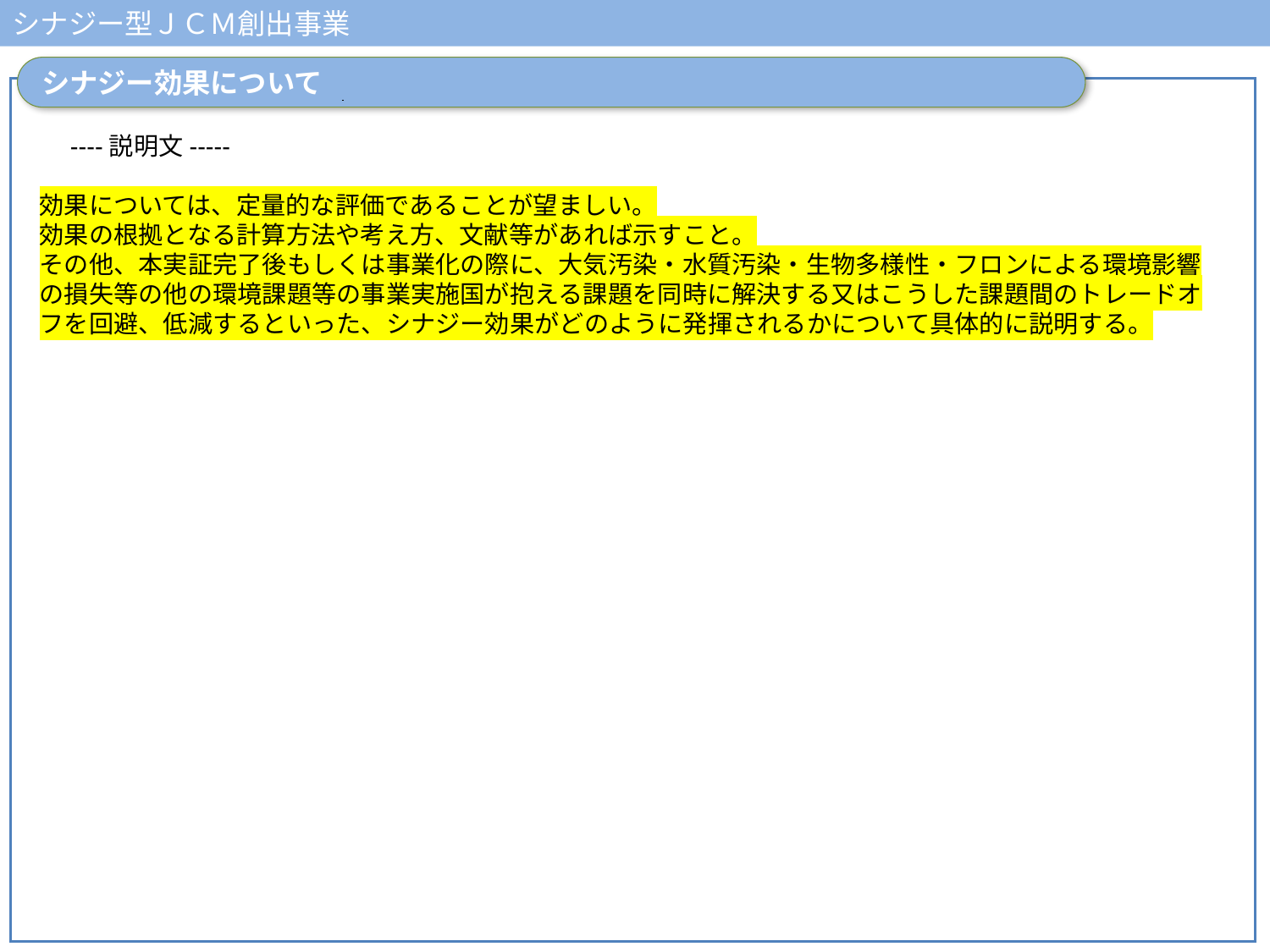

シナジー型ＪＣＭ創出事業
シナジー効果について

　----説明文-----

効果については、定量的な評価であることが望ましい。
効果の根拠となる計算方法や考え方、文献等があれば示すこと。
その他、本実証完了後もしくは事業化の際に、大気汚染・水質汚染・生物多様性・フロンによる環境影響の損失等の他の環境課題等の事業実施国が抱える課題を同時に解決する又はこうした課題間のトレードオフを回避、低減するといった、シナジー効果がどのように発揮されるかについて具体的に説明する。